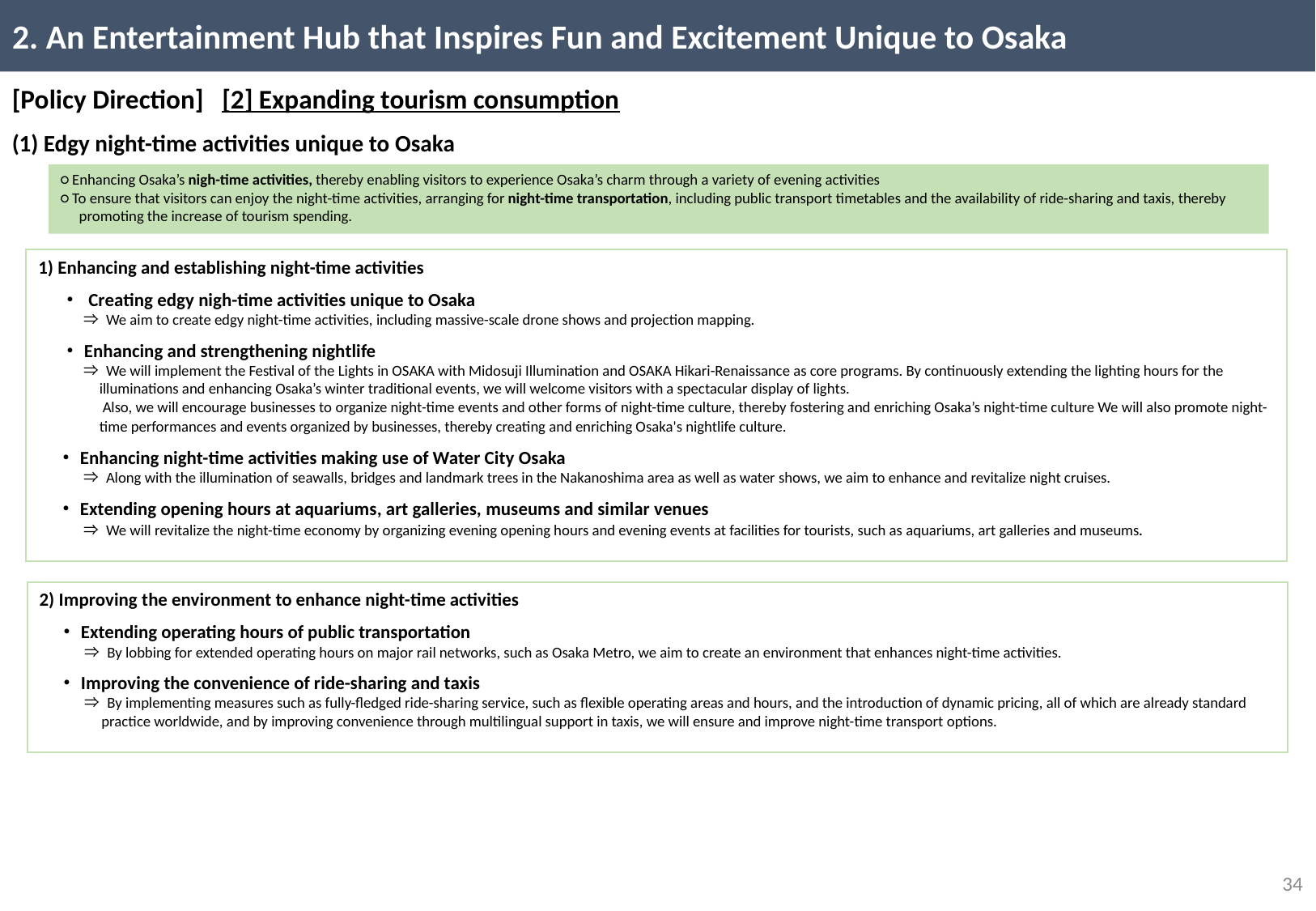

2. An Entertainment Hub that Inspires Fun and Excitement Unique to Osaka
[Policy Direction]   [2] Expanding tourism consumption
(1) Edgy night-time activities unique to Osaka
○ Enhancing Osaka’s nigh-time activities, thereby enabling visitors to experience Osaka’s charm through a variety of evening activities
○ To ensure that visitors can enjoy the night-time activities, arranging for night-time transportation, including public transport timetables and the availability of ride-sharing and taxis, thereby promoting the increase of tourism spending.
1) Enhancing and establishing night-time activities
　 ・ Creating edgy nigh-time activities unique to Osaka
　　　⇒ We aim to create edgy night-time activities, including massive-scale drone shows and projection mapping.
　 ・Enhancing and strengthening nightlife
　　　⇒ We will implement the Festival of the Lights in OSAKA with Midosuji Illumination and OSAKA Hikari-Renaissance as core programs. By continuously extending the lighting hours for the illuminations and enhancing Osaka’s winter traditional events, we will welcome visitors with a spectacular display of lights.
　　　　Also, we will encourage businesses to organize night-time events and other forms of night-time culture, thereby fostering and enriching Osaka’s night-time culture We will also promote night-time performances and events organized by businesses, thereby creating and enriching Osaka's nightlife culture.
　・Enhancing night-time activities making use of Water City Osaka
　　　⇒ Along with the illumination of seawalls, bridges and landmark trees in the Nakanoshima area as well as water shows, we aim to enhance and revitalize night cruises.
　・Extending opening hours at aquariums, art galleries, museums and similar venues
　　　⇒ We will revitalize the night-time economy by organizing evening opening hours and evening events at facilities for tourists, such as aquariums, art galleries and museums.
2) Improving the environment to enhance night-time activities
　・Extending operating hours of public transportation
　　　⇒ By lobbing for extended operating hours on major rail networks, such as Osaka Metro, we aim to create an environment that enhances night-time activities.
　・Improving the convenience of ride-sharing and taxis
　　　⇒ By implementing measures such as fully-fledged ride-sharing service, such as flexible operating areas and hours, and the introduction of dynamic pricing, all of which are already standard practice worldwide, and by improving convenience through multilingual support in taxis, we will ensure and improve night-time transport options.

34